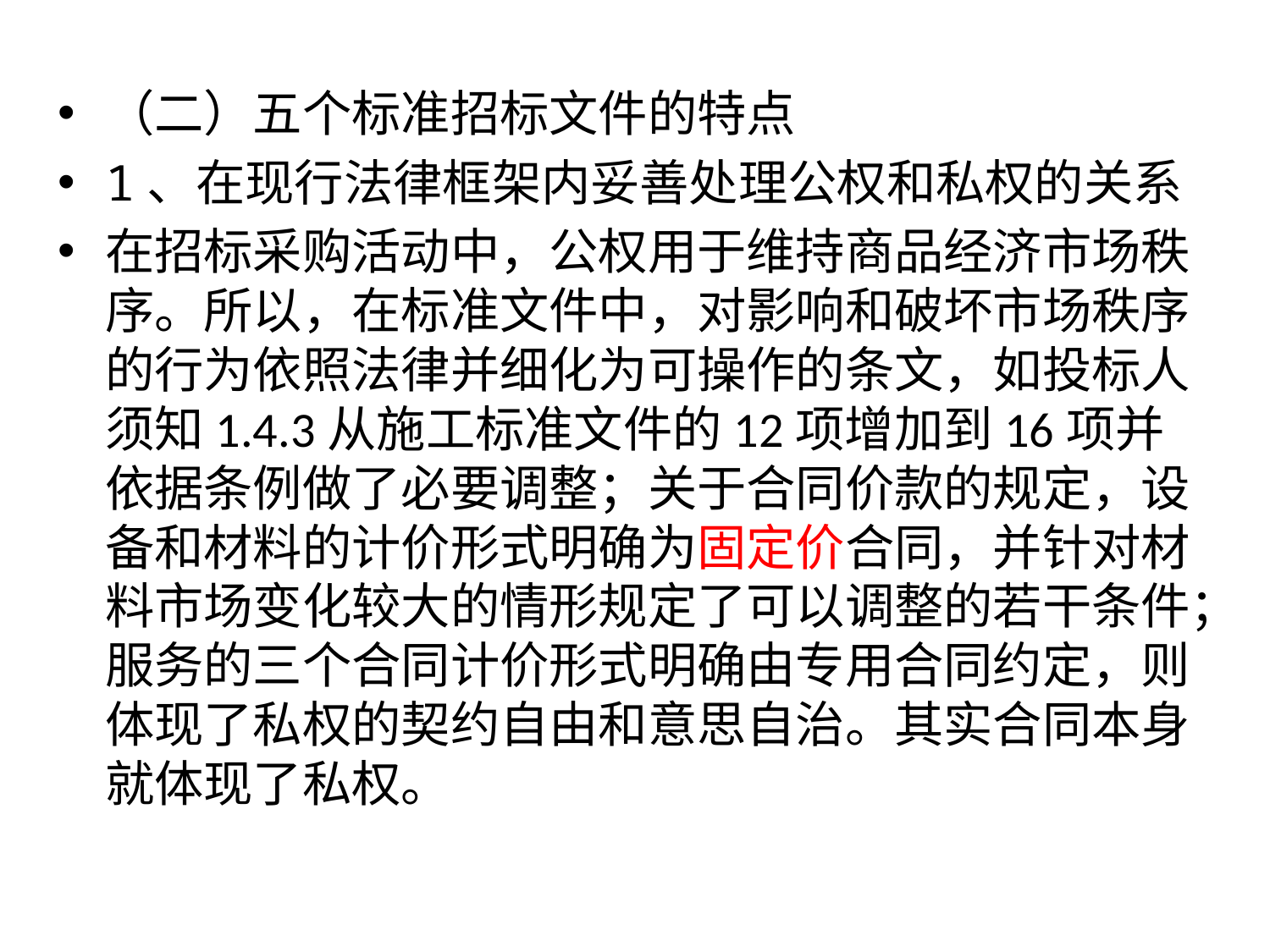

（二）五个标准招标文件的特点
1、在现行法律框架内妥善处理公权和私权的关系
在招标采购活动中，公权用于维持商品经济市场秩序。所以，在标准文件中，对影响和破坏市场秩序的行为依照法律并细化为可操作的条文，如投标人须知1.4.3从施工标准文件的12项增加到16项并依据条例做了必要调整；关于合同价款的规定，设备和材料的计价形式明确为固定价合同，并针对材料市场变化较大的情形规定了可以调整的若干条件；服务的三个合同计价形式明确由专用合同约定，则体现了私权的契约自由和意思自治。其实合同本身就体现了私权。